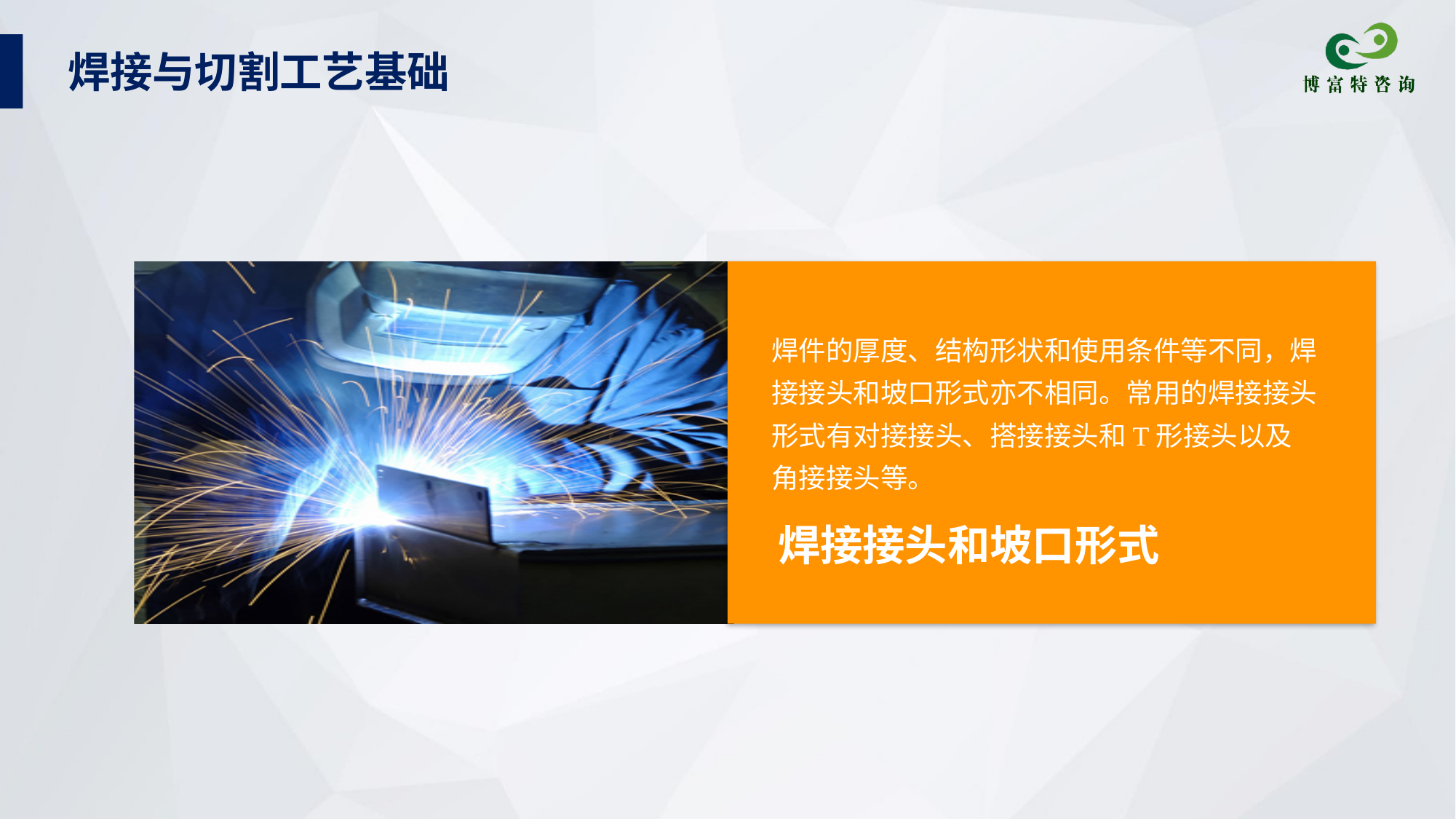

焊接与切割工艺基础

焊件的厚度、结构形状和使用条件等不同，焊接接头和坡口形式亦不相同。常用的焊接接头形式有对接接头、搭接接头和T形接头以及角接接头等。
焊接接头和坡口形式